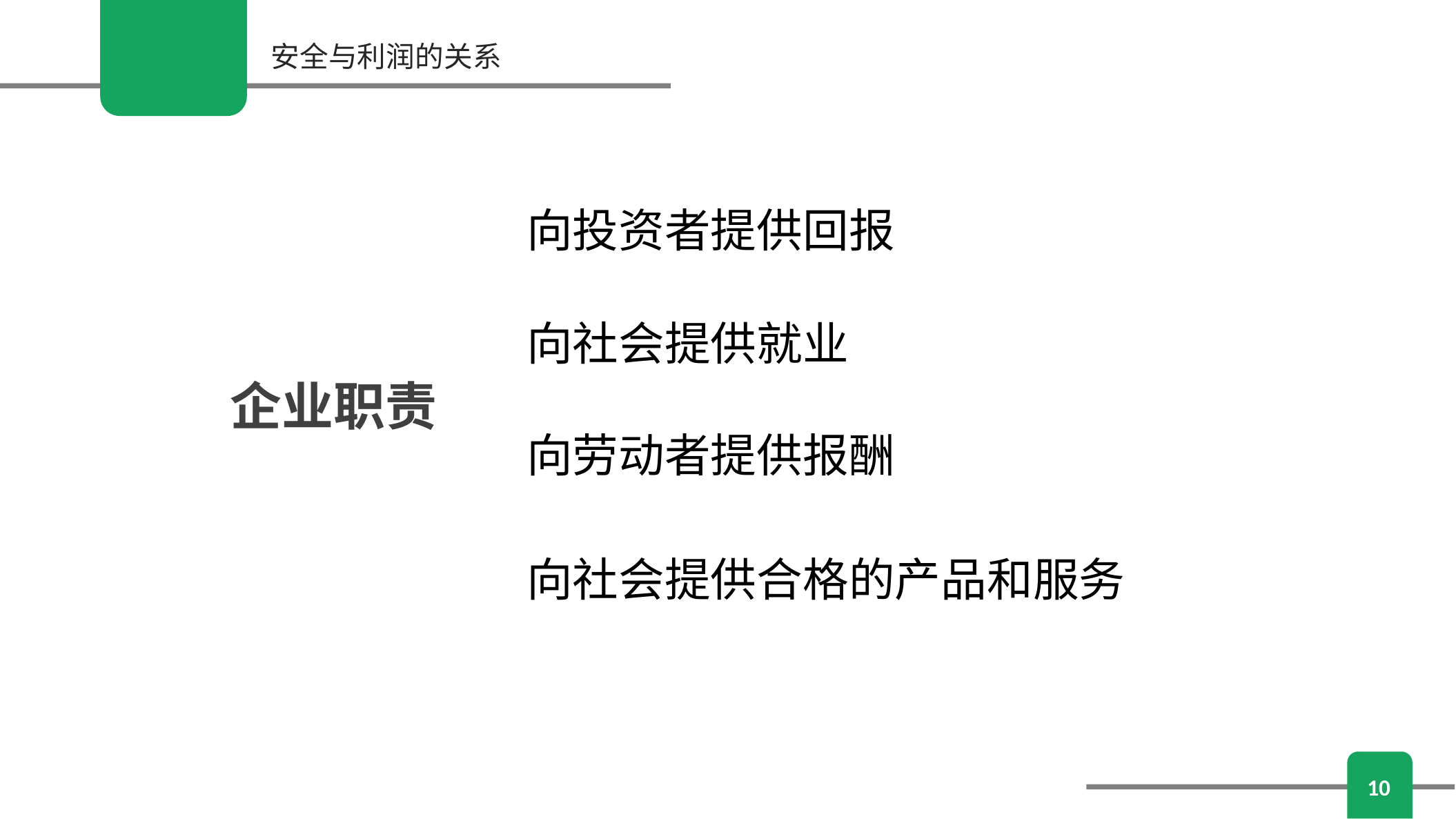

安全与利润的关系
向投资者提供回报
向社会提供就业
企业职责
向劳动者提供报酬
向社会提供合格的产品和服务
10